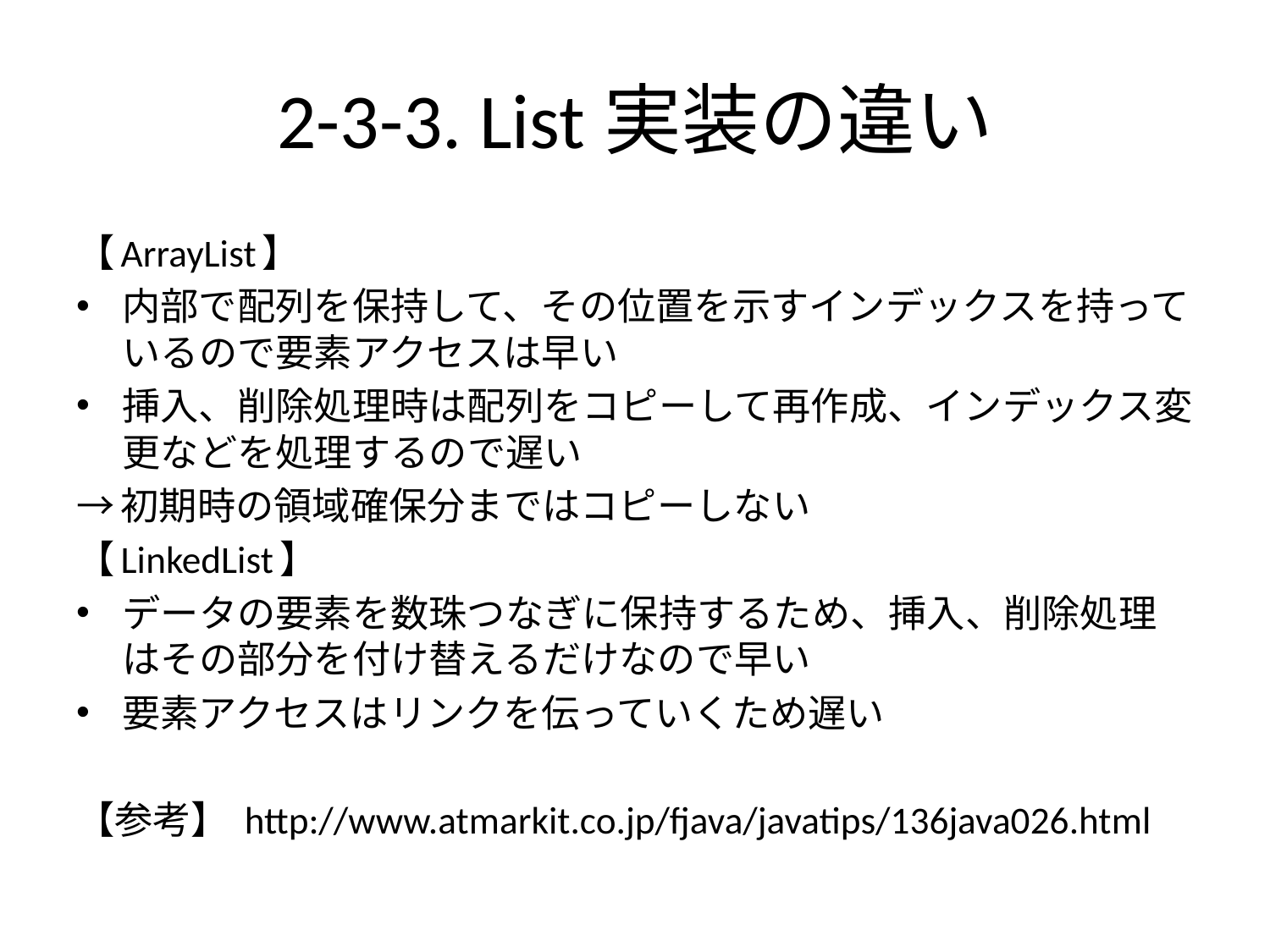

# 2-3-3. List実装の違い
【ArrayList】
内部で配列を保持して、その位置を示すインデックスを持っているので要素アクセスは早い
挿入、削除処理時は配列をコピーして再作成、インデックス変更などを処理するので遅い
→初期時の領域確保分まではコピーしない
【LinkedList】
データの要素を数珠つなぎに保持するため、挿入、削除処理はその部分を付け替えるだけなので早い
要素アクセスはリンクを伝っていくため遅い

【参考】 http://www.atmarkit.co.jp/fjava/javatips/136java026.html